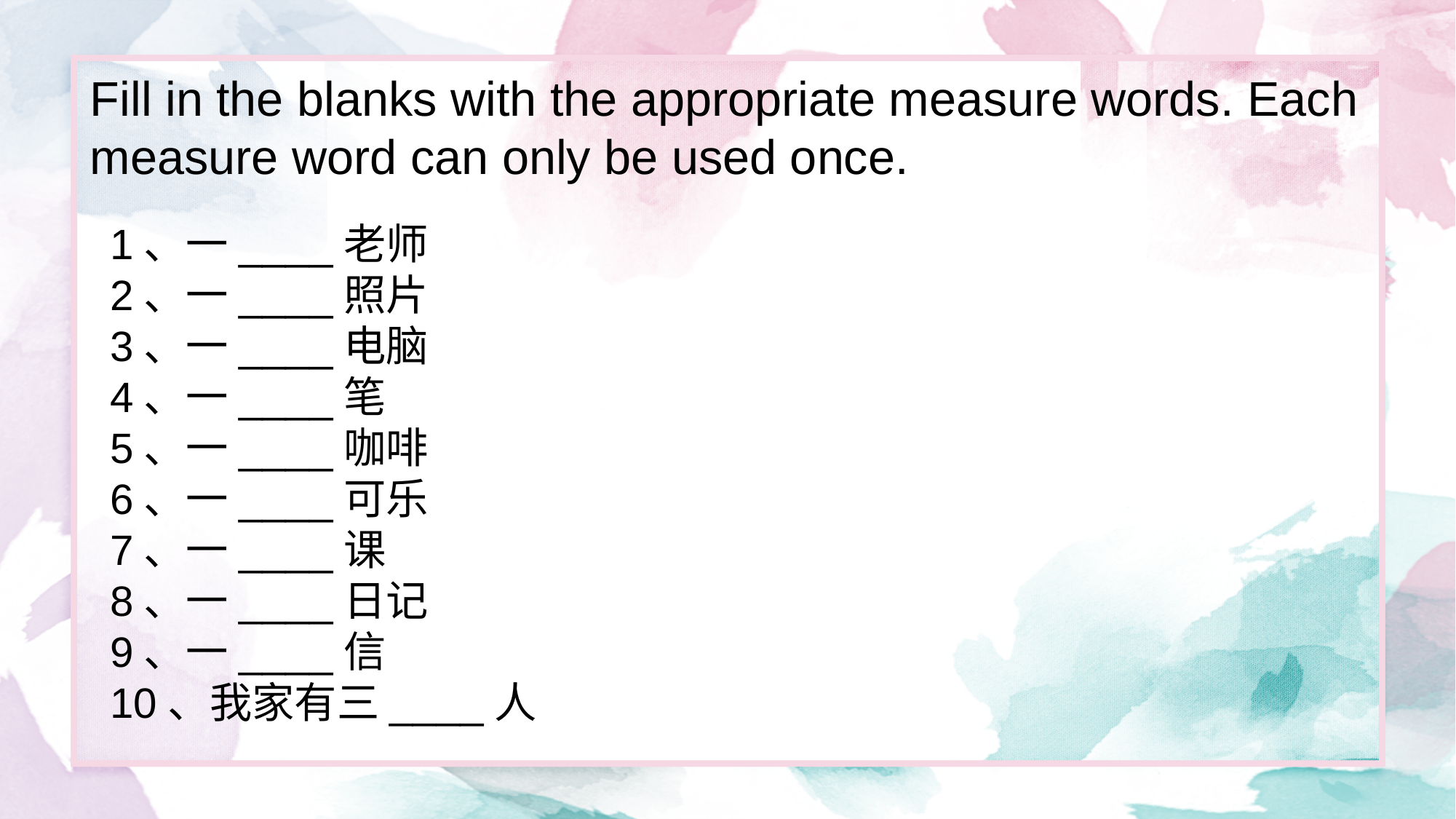

Fill in the blanks with the appropriate measure words. Each measure word can only be used once.
1、一____老师
2、一____照片
3、一____电脑
4、一____笔
5、一____咖啡
6、一____可乐
7、一____课
8、一____日记
9、一____信
10、我家有三____人